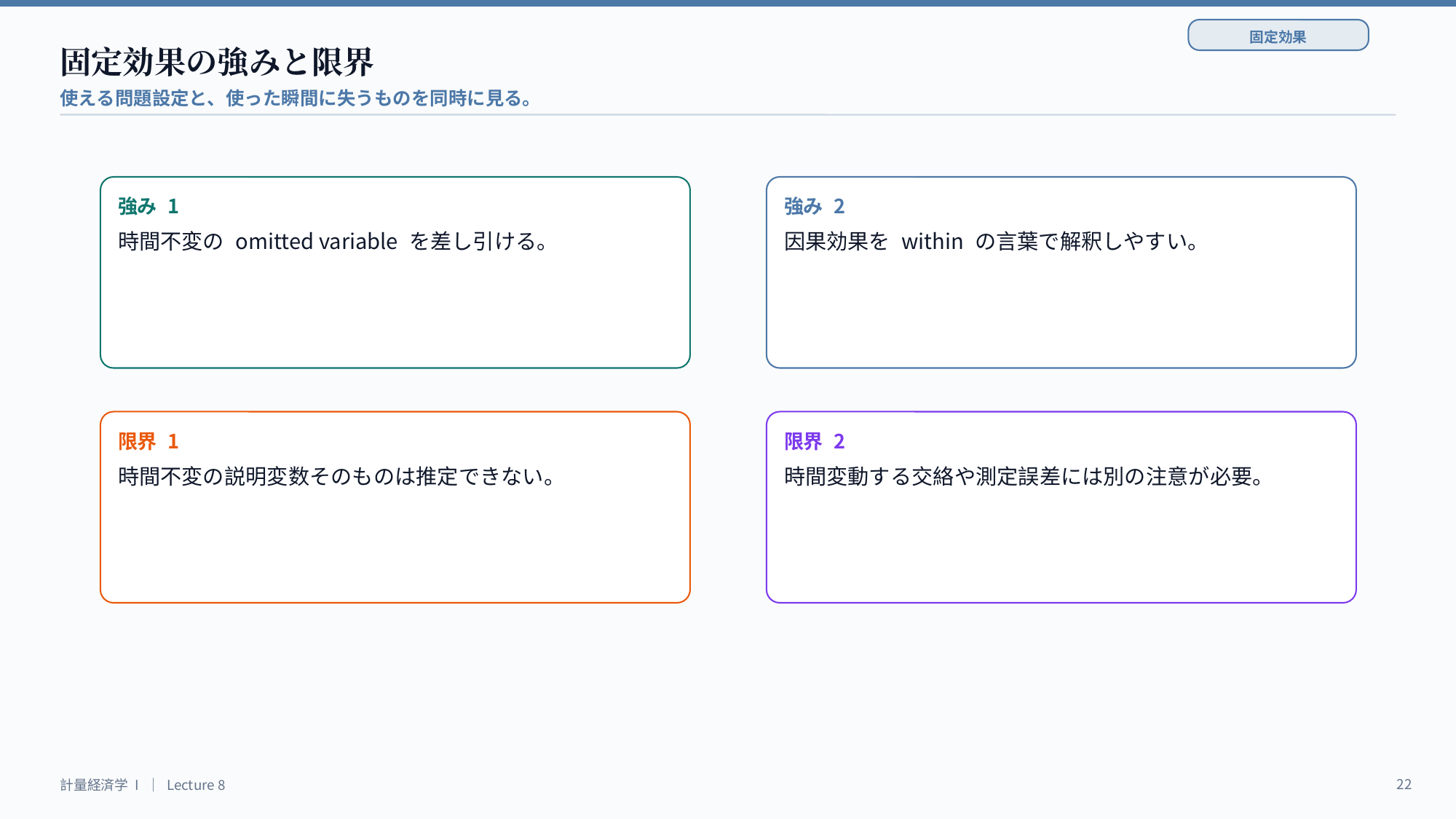

固定効果
固定効果の強みと限界
使える問題設定と、使った瞬間に失うものを同時に見る。

強み 1
強み 2
時間不変の omitted variable を差し引ける。
因果効果を within の言葉で解釈しやすい。

限界 1
限界 2
時間不変の説明変数そのものは推定できない。
時間変動する交絡や測定誤差には別の注意が必要。
22
計量経済学 I ｜ Lecture 8